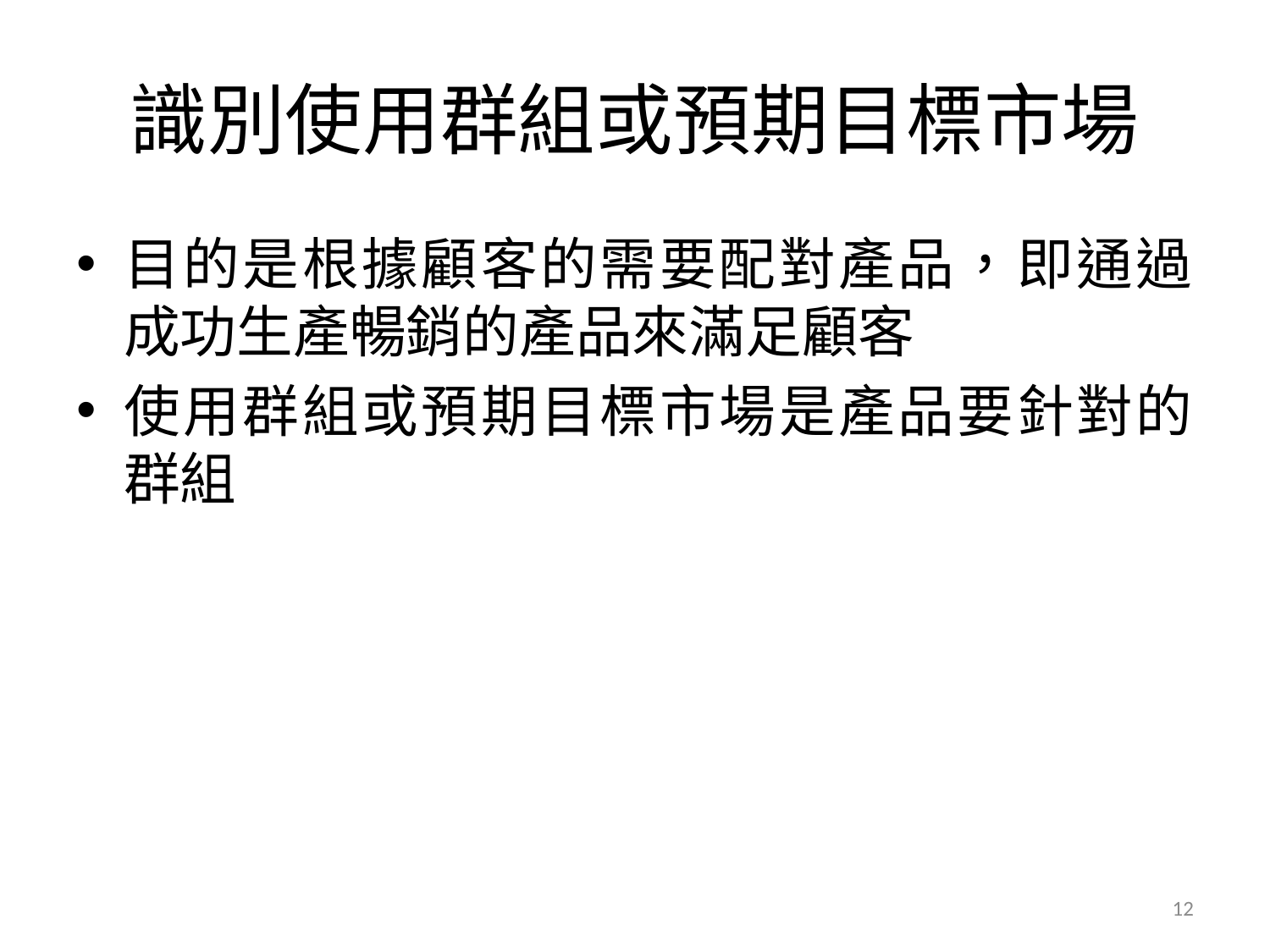

# 識別使用群組或預期目標市場
目的是根據顧客的需要配對產品，即通過成功生產暢銷的產品來滿足顧客
使用群組或預期目標市場是產品要針對的群組
12